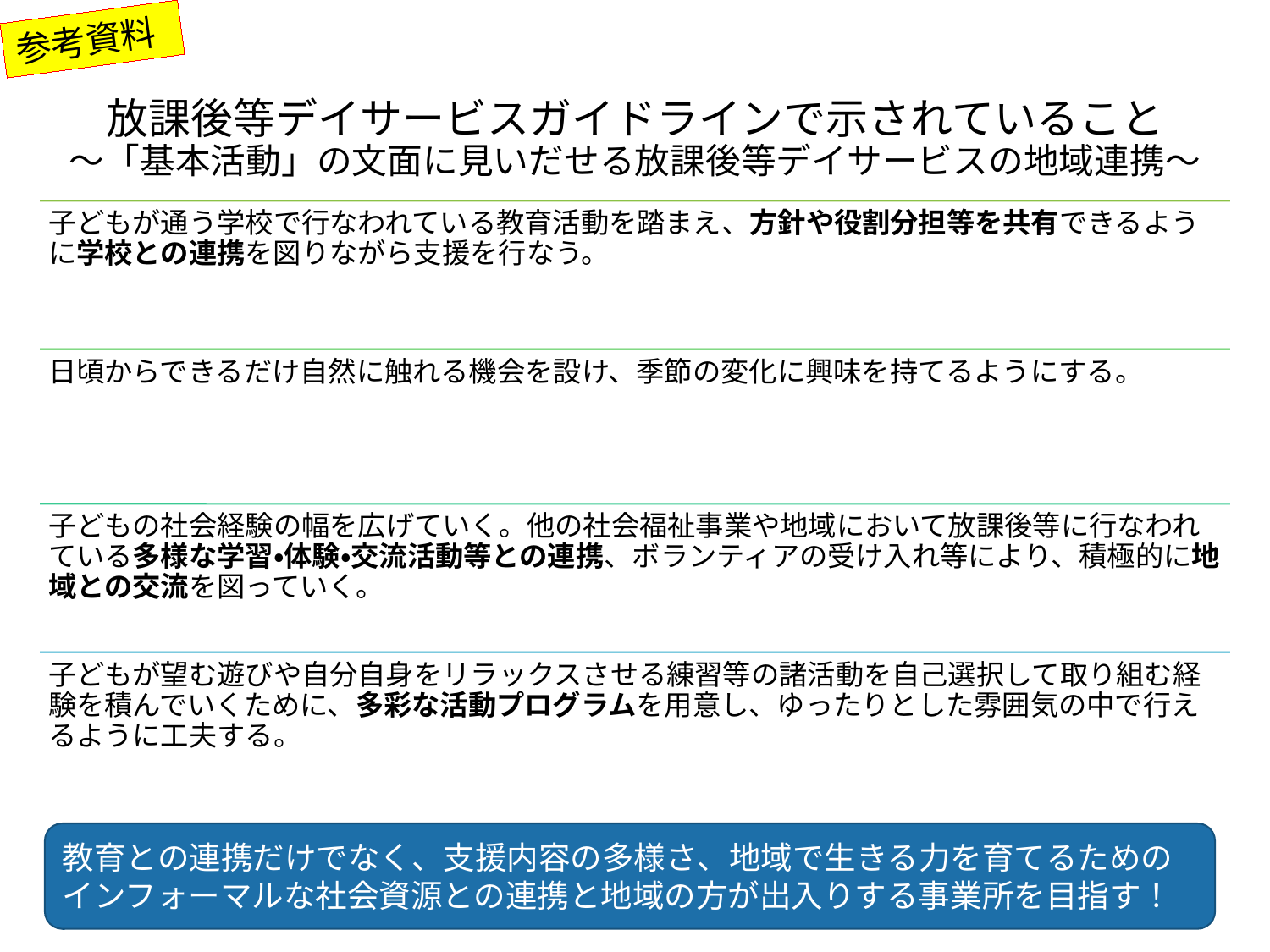

参考資料
# 放課後等デイサービスガイドラインで示されていること ～「基本活動」の文面に見いだせる放課後等デイサービスの地域連携～
子どもが通う学校で行なわれている教育活動を踏まえ、方針や役割分担等を共有できるように学校との連携を図りながら支援を行なう。
日頃からできるだけ自然に触れる機会を設け、季節の変化に興味を持てるようにする。
子どもの社会経験の幅を広げていく。他の社会福祉事業や地域において放課後等に行なわれている多様な学習・体験・交流活動等との連携、ボランティアの受け入れ等により、積極的に地域との交流を図っていく。
子どもが望む遊びや自分自身をリラックスさせる練習等の諸活動を自己選択して取り組む経験を積んでいくために、多彩な活動プログラムを用意し、ゆったりとした雰囲気の中で行えるように工夫する。
教育との連携だけでなく、支援内容の多様さ、地域で生きる力を育てるためのインフォーマルな社会資源との連携と地域の方が出入りする事業所を目指す！
45